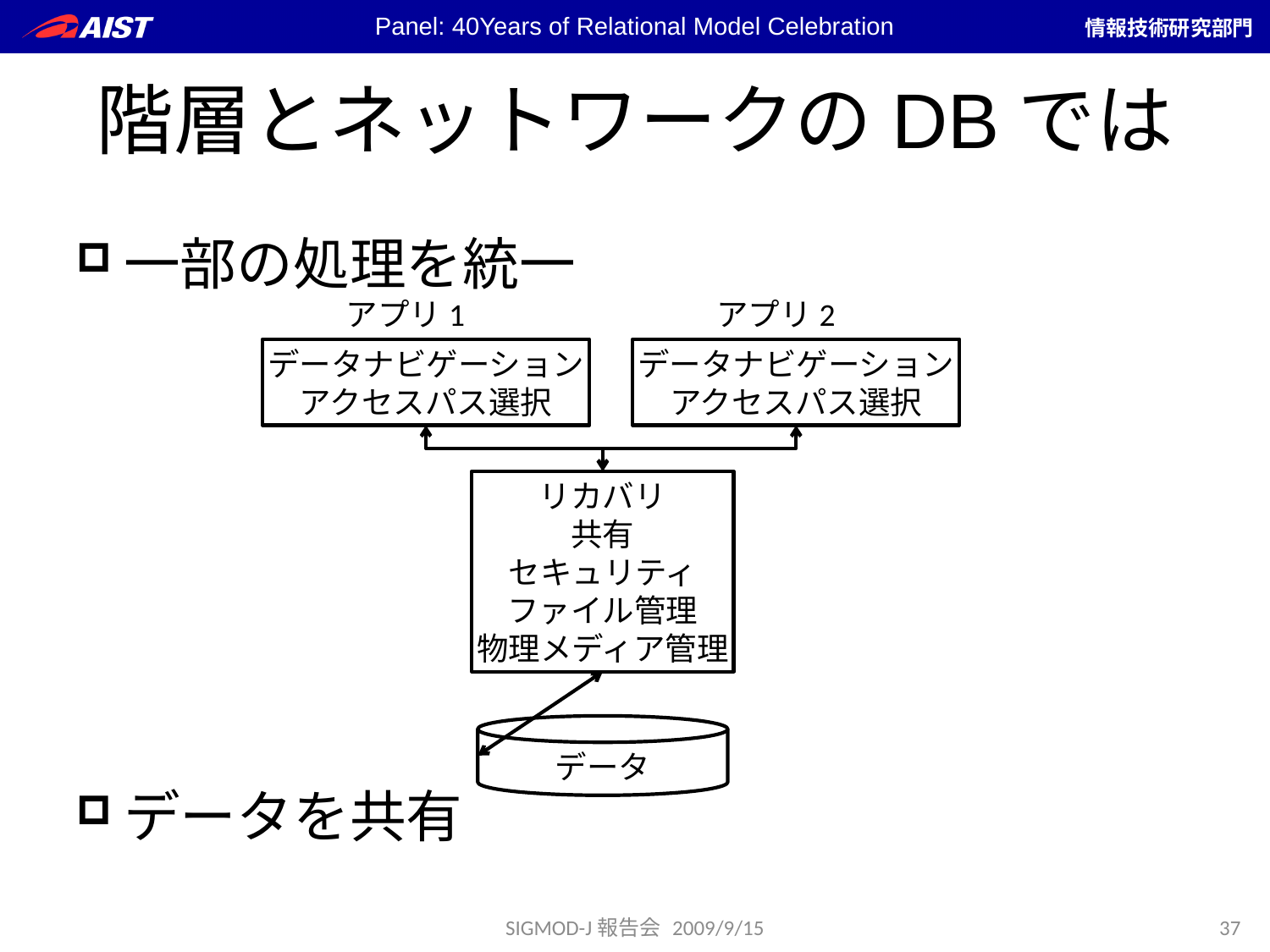

Panel: 40Years of Relational Model Celebration
# 階層とネットワークのDBでは
一部の処理を統一

データを共有
アプリ1
アプリ2
データナビゲーション
アクセスパス選択
データナビゲーション
アクセスパス選択
リカバリ
共有
セキュリティ
ファイル管理
物理メディア管理
データ
SIGMOD-J報告会 2009/9/15
37